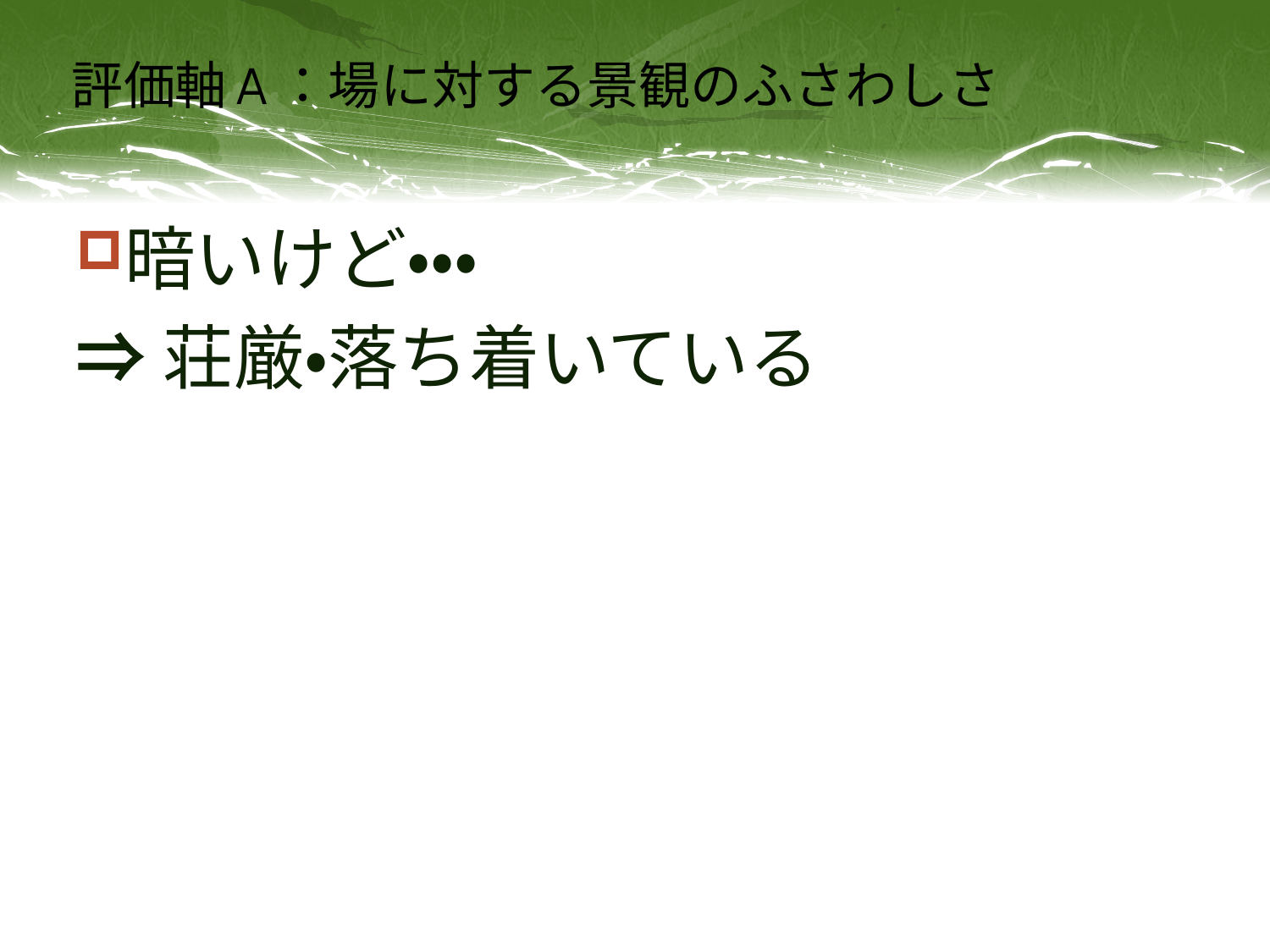

# 評価軸A：場に対する景観のふさわしさ
暗いけど・・・
⇒荘厳・落ち着いている